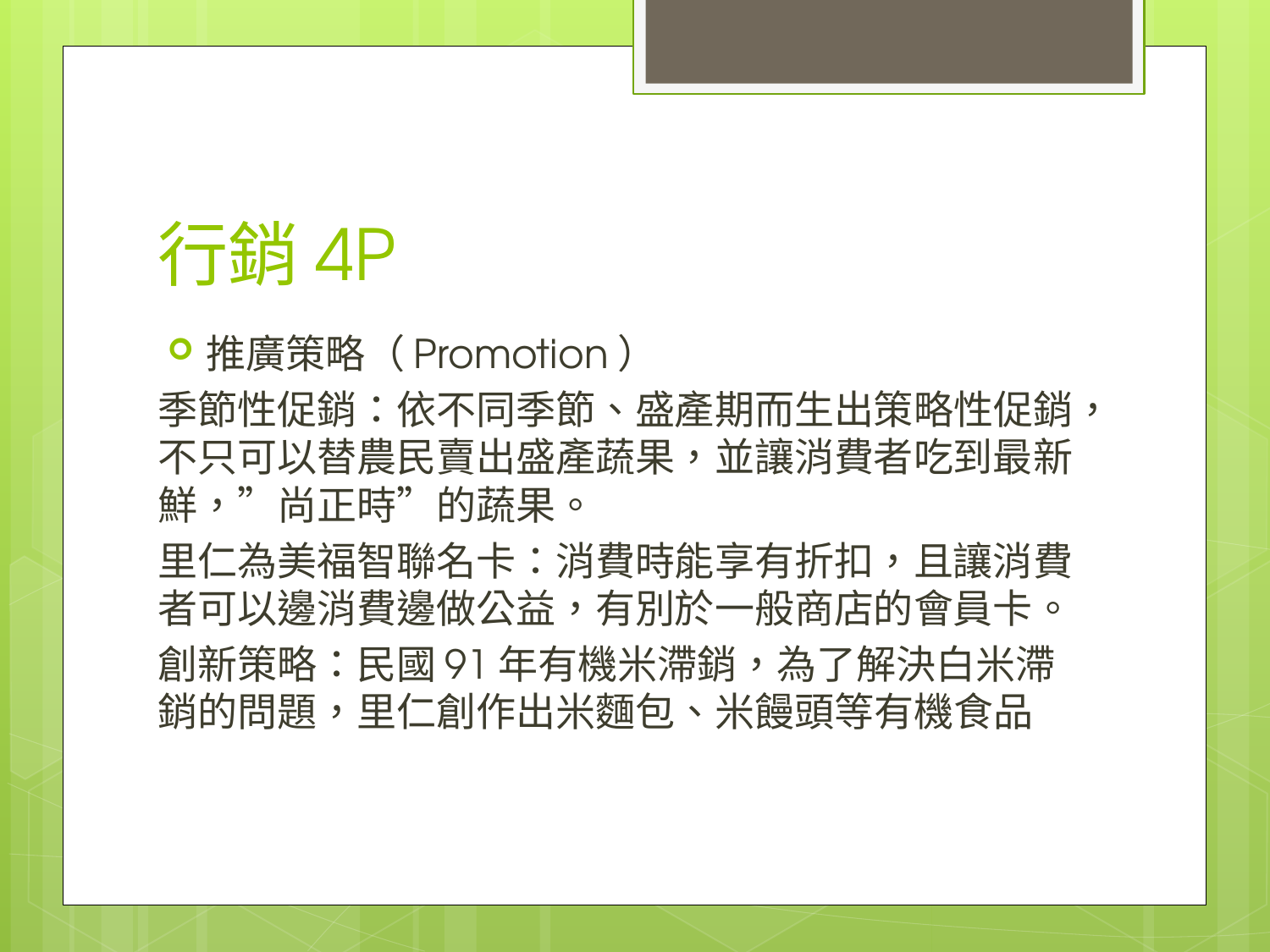

# 行銷4P
推廣策略（Promotion）
季節性促銷：依不同季節、盛產期而生出策略性促銷，不只可以替農民賣出盛產蔬果，並讓消費者吃到最新鮮，”尚正時”的蔬果。
里仁為美福智聯名卡：消費時能享有折扣，且讓消費者可以邊消費邊做公益，有別於一般商店的會員卡。
創新策略：民國91年有機米滯銷，為了解決白米滯銷的問題，里仁創作出米麵包、米饅頭等有機食品